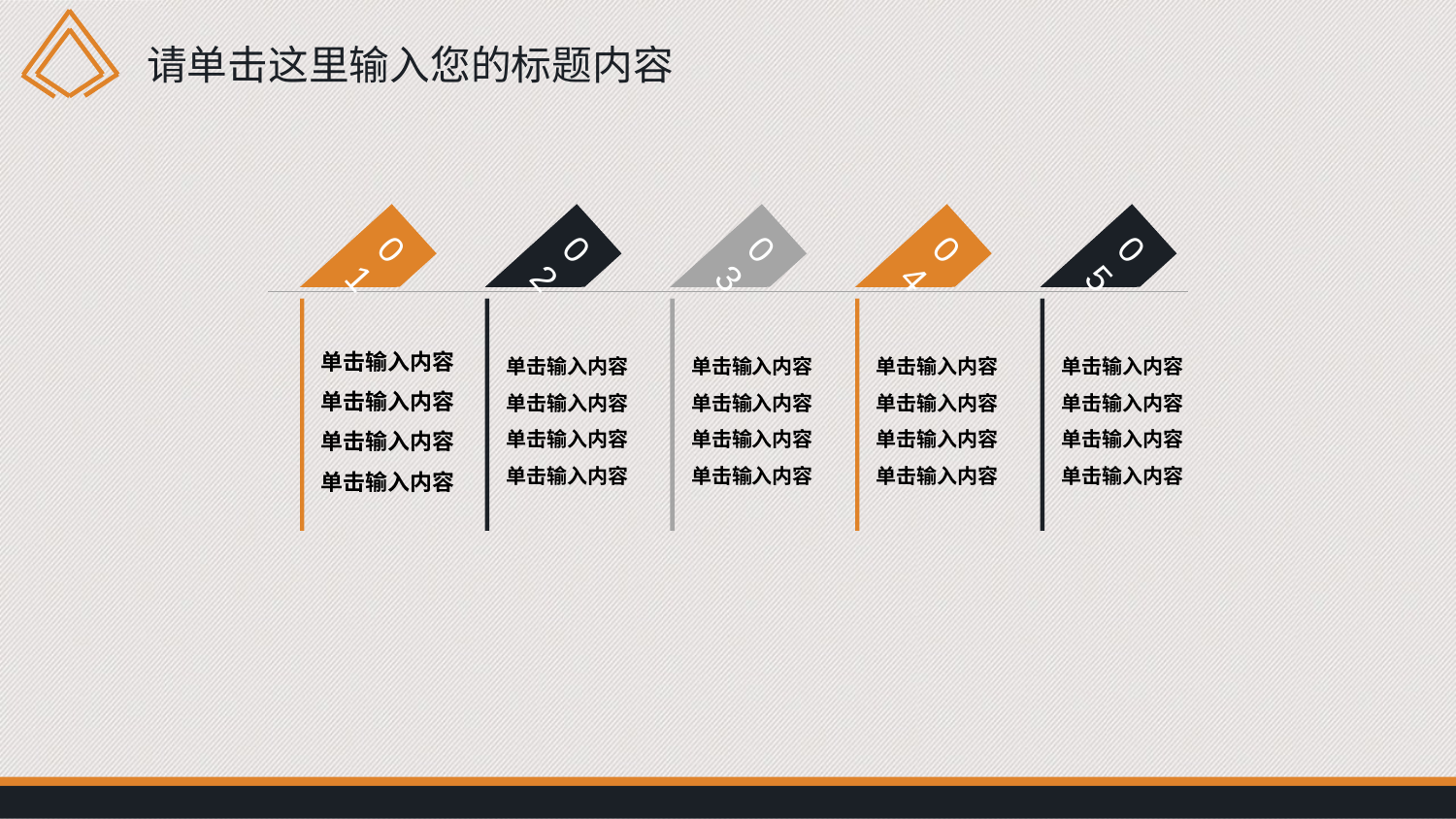

请单击这里输入您的标题内容
01
02
03
04
05

单击输入内容单击输入内容
单击输入内容
单击输入内容

单击输入内容单击输入内容
单击输入内容
单击输入内容

单击输入内容单击输入内容
单击输入内容
单击输入内容

单击输入内容单击输入内容
单击输入内容
单击输入内容

单击输入内容单击输入内容
单击输入内容
单击输入内容